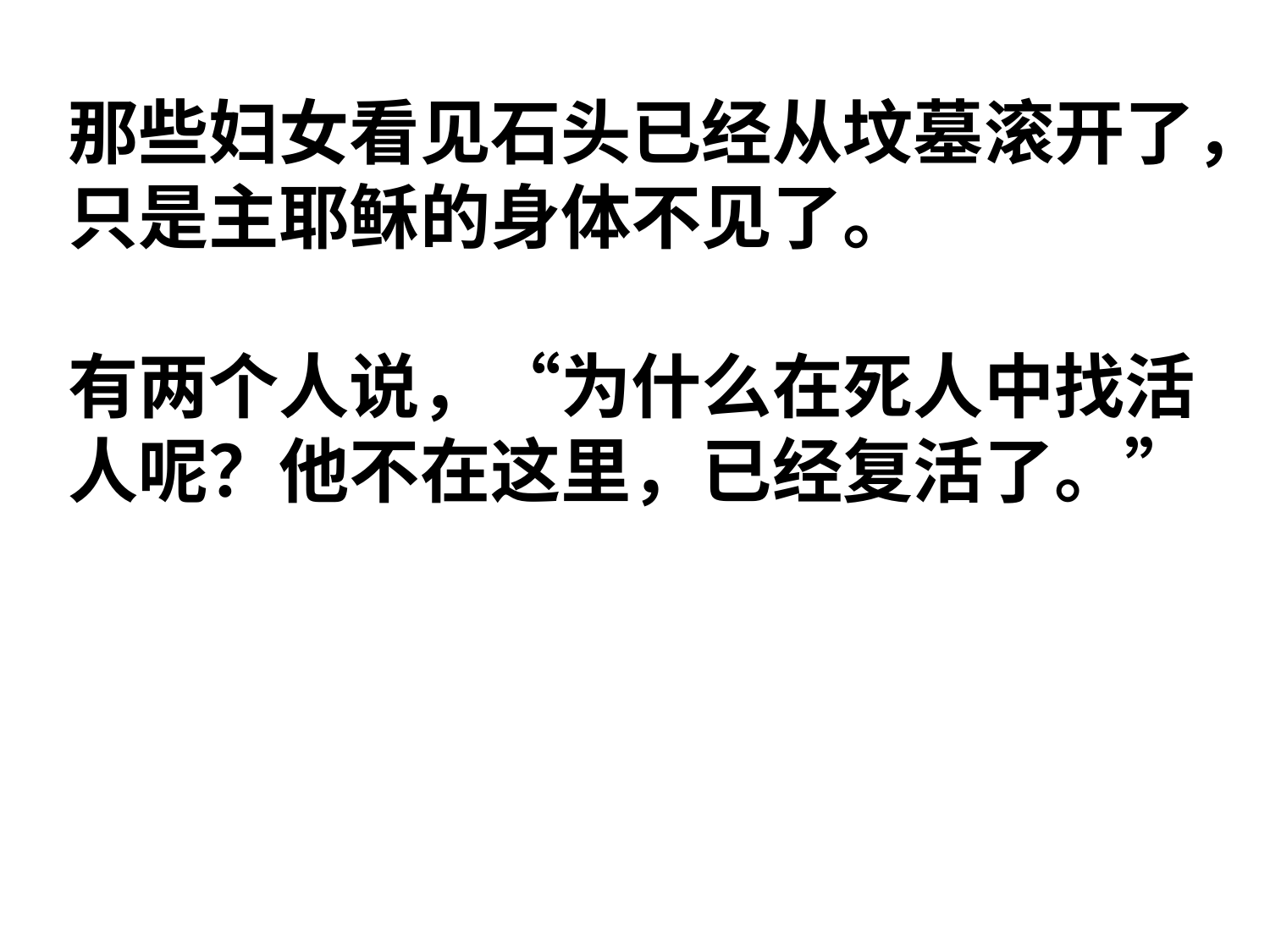

# 那些妇女看见石头已经从坟墓滚开了，只是主耶稣的身体不见了。 有两个人说，“为什么在死人中找活人呢？他不在这里，已经复活了。”